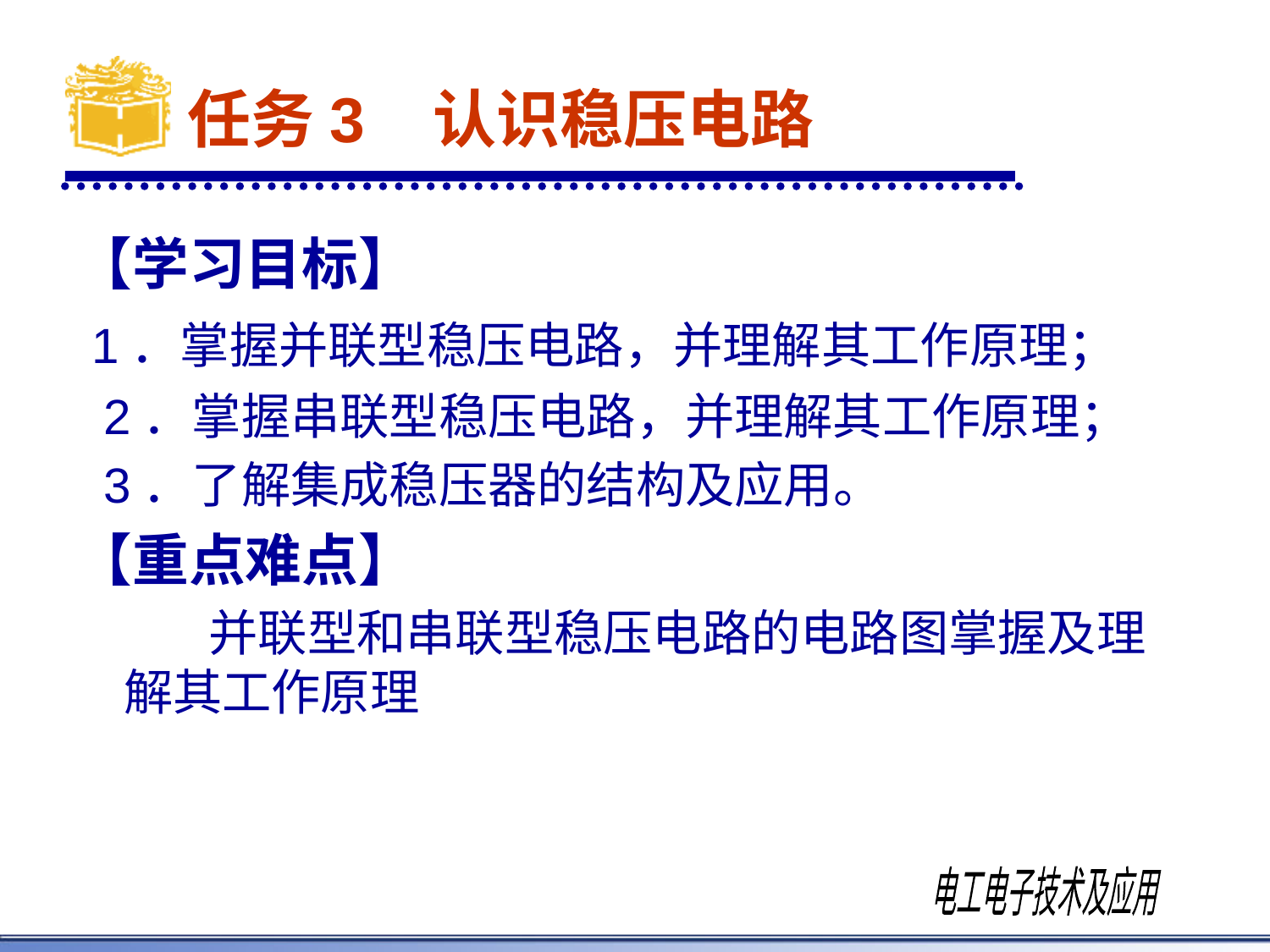

# 任务3   认识稳压电路
【学习目标】
 1．掌握并联型稳压电路，并理解其工作原理；
  2．掌握串联型稳压电路，并理解其工作原理；
  3．了解集成稳压器的结构及应用。
【重点难点】
           并联型和串联型稳压电路的电路图掌握及理解其工作原理